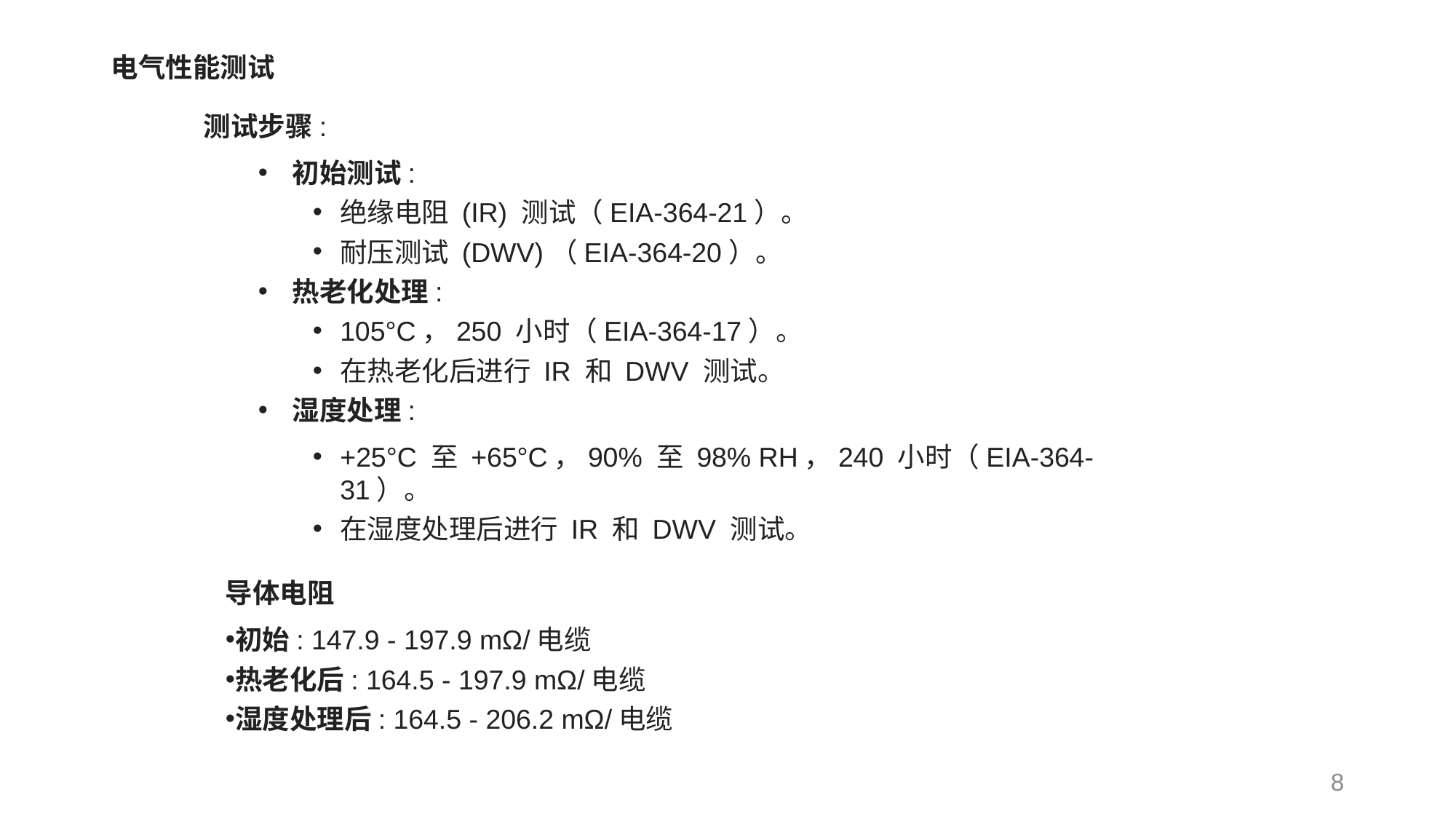

电气性能测试
测试步骤:
初始测试:
绝缘电阻 (IR) 测试（EIA-364-21）。
耐压测试 (DWV)（EIA-364-20）。
热老化处理:
105°C，250 小时（EIA-364-17）。
在热老化后进行 IR 和 DWV 测试。
湿度处理:
+25°C 至 +65°C，90% 至 98% RH，240 小时（EIA-364-31）。
在湿度处理后进行 IR 和 DWV 测试。
导体电阻
初始: 147.9 - 197.9 mΩ/电缆
热老化后: 164.5 - 197.9 mΩ/电缆
湿度处理后: 164.5 - 206.2 mΩ/电缆
8